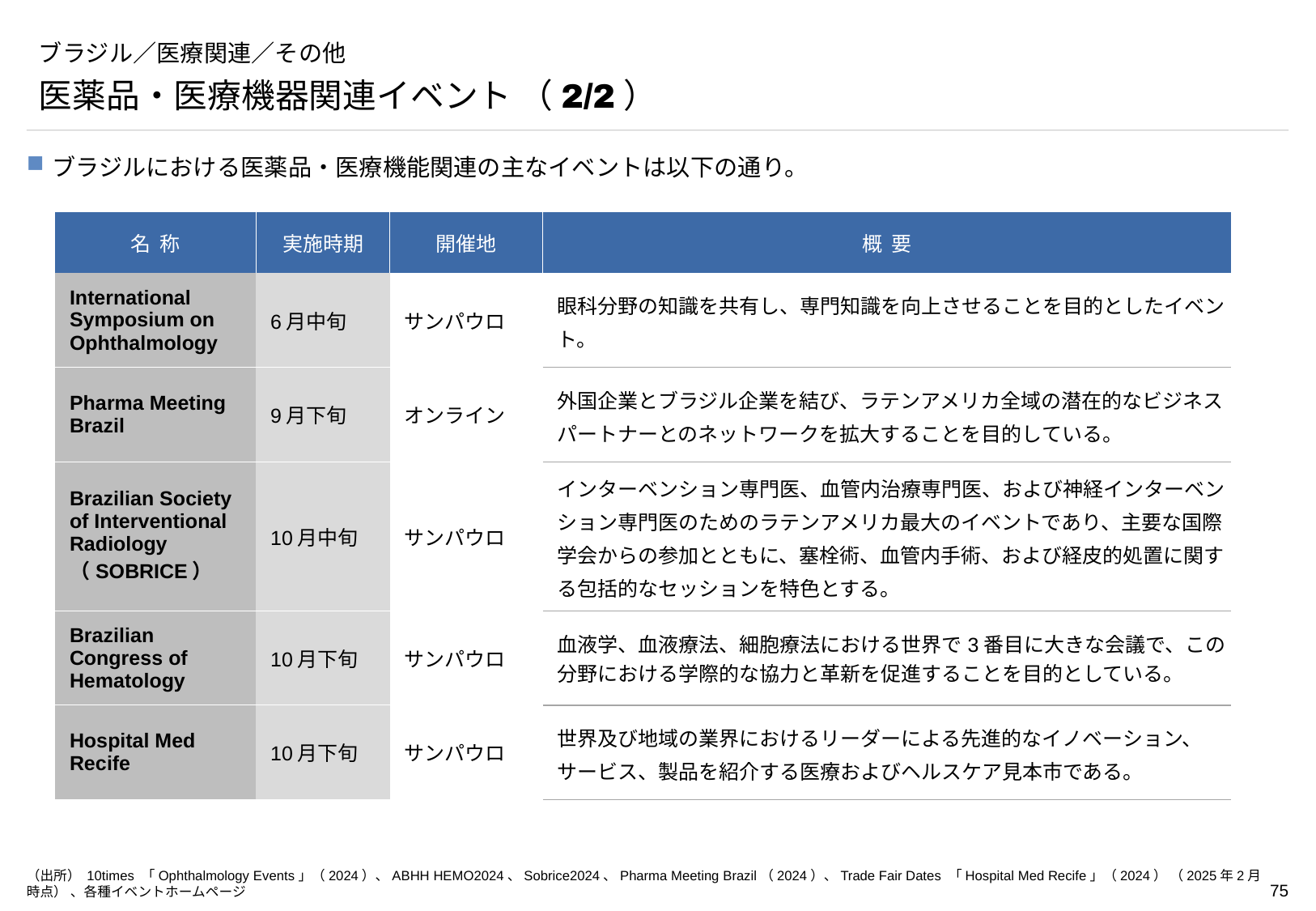

# ブラジル／医療関連／その他
医薬品・医療機器関連イベント （2/2）
ブラジルにおける医薬品・医療機能関連の主なイベントは以下の通り。
| 名 称 | 実施時期 | 開催地 | 概 要 |
| --- | --- | --- | --- |
| International Symposium on Ophthalmology | 6月中旬 | サンパウロ | 眼科分野の知識を共有し、専門知識を向上させることを目的としたイベント。 |
| Pharma Meeting Brazil | 9月下旬 | オンライン | 外国企業とブラジル企業を結び、ラテンアメリカ全域の潜在的なビジネスパートナーとのネットワークを拡大することを目的している。 |
| Brazilian Society of Interventional Radiology （SOBRICE） | 10月中旬 | サンパウロ | インターベンション専門医、血管内治療専門医、および神経インターベンション専門医のためのラテンアメリカ最大のイベントであり、主要な国際学会からの参加とともに、塞栓術、血管内手術、および経皮的処置に関する包括的なセッションを特色とする。 |
| Brazilian Congress of Hematology | 10月下旬 | サンパウロ | 血液学、血液療法、細胞療法における世界で3番目に大きな会議で、この分野における学際的な協力と革新を促進することを目的としている。 |
| Hospital Med Recife | 10月下旬 | サンパウロ | 世界及び地域の業界におけるリーダーによる先進的なイノベーション、サービス、製品を紹介する医療およびヘルスケア見本市である。 |
（出所） 10times 「Ophthalmology Events」（2024）、ABHH HEMO2024、Sobrice2024、Pharma Meeting Brazil（2024）、Trade Fair Dates 「Hospital Med Recife」（2024） （2025年2月時点） 、各種イベントホームページ